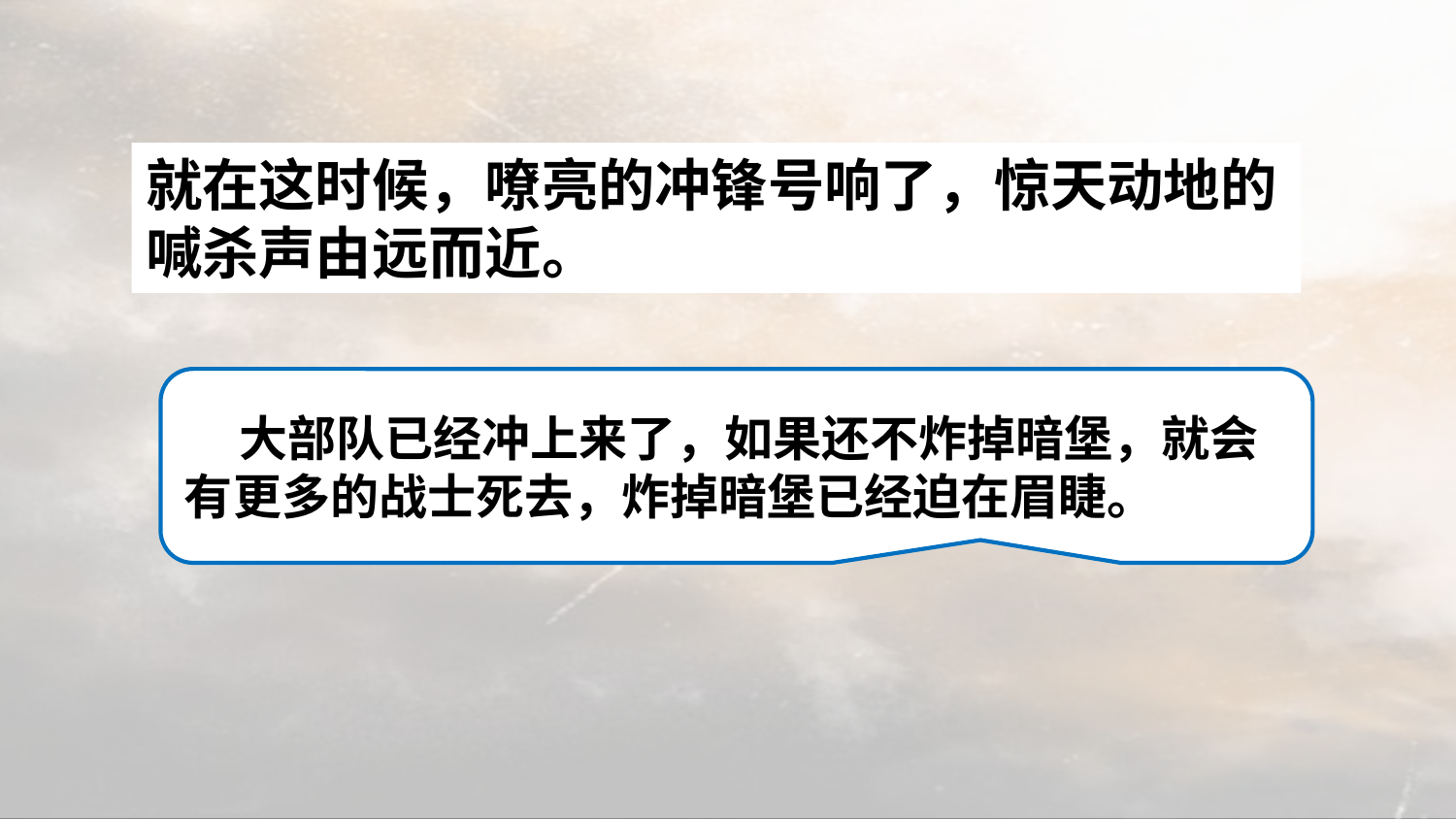

就在这时候，嘹亮的冲锋号响了，惊天动地的喊杀声由远而近。
    大部队已经冲上来了，如果还不炸掉暗堡，就会有更多的战士死去，炸掉暗堡已经迫在眉睫。